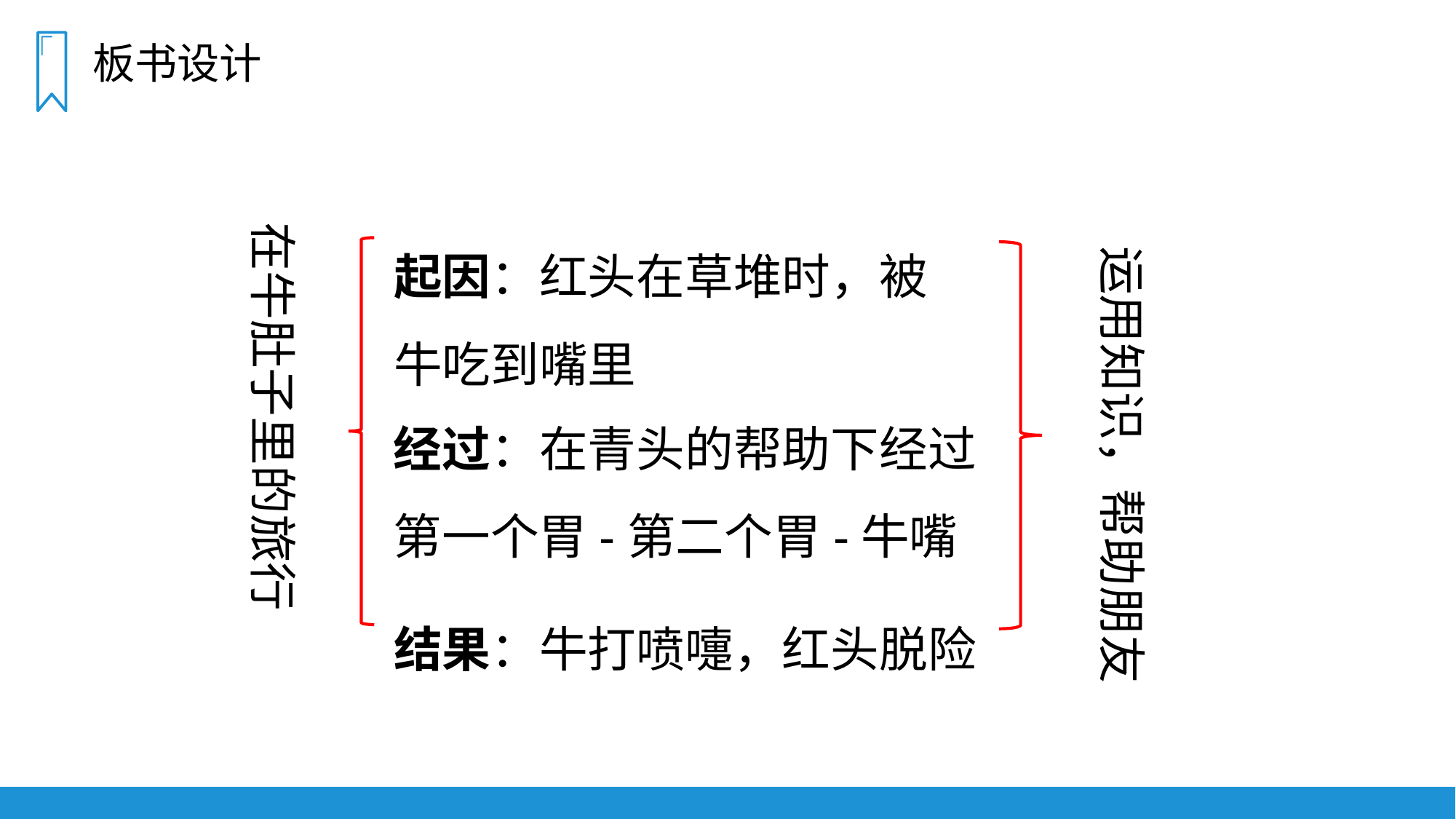

板书设计
在牛肚子里的旅行
起因：红头在草堆时，被牛吃到嘴里
运用知识，帮助朋友

经过：在青头的帮助下经过第一个胃-第二个胃-牛嘴
结果：牛打喷嚏，红头脱险